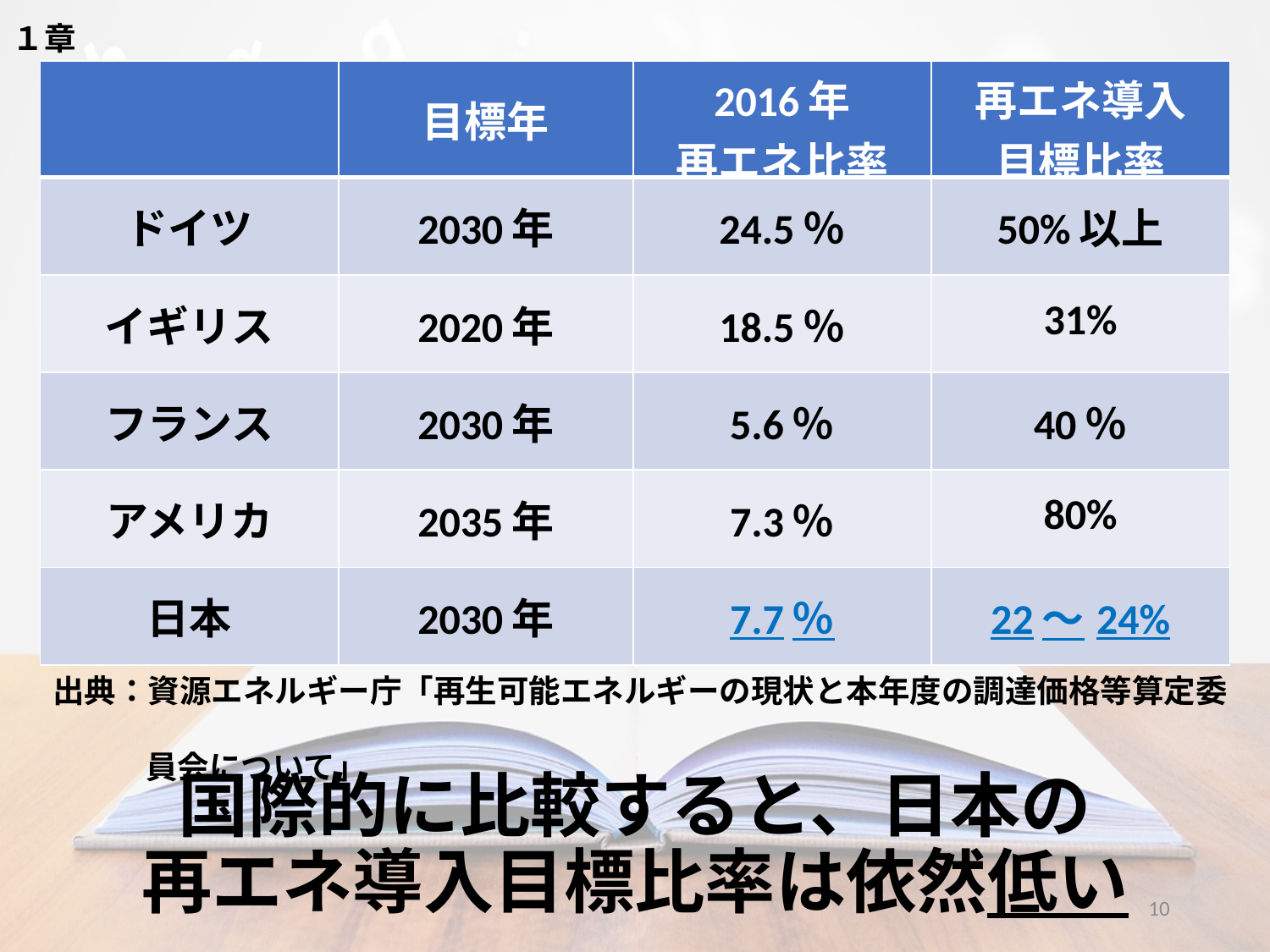

１章
|  | 目標年 | 2016年 再エネ比率 | 再エネ導入 目標比率 |
| --- | --- | --- | --- |
| ドイツ | 2030年 | 24.5％ | 50%以上 |
| イギリス | 2020年 | 18.5％ | 31% |
| フランス | 2030年 | 5.6％ | 40％ |
| アメリカ | 2035年 | 7.3％ | 80% |
| 日本 | 2030年 | 7.7％ | 22～24% |
出典：資源エネルギー庁「再生可能エネルギーの現状と本年度の調達価格等算定委
             員会について」
# 国際的に比較すると、日本の 再エネ導入目標比率は依然低い
10